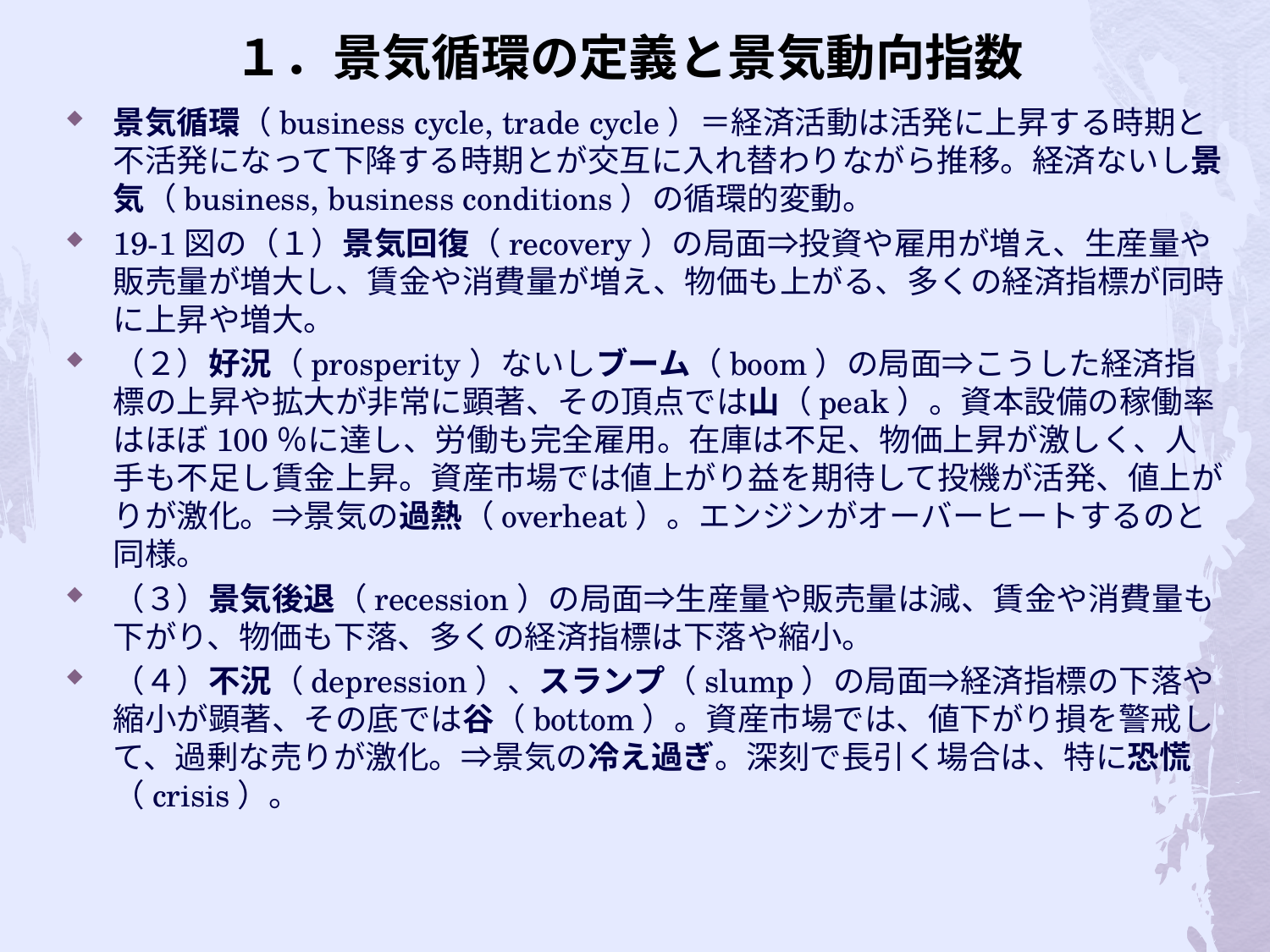

# １．景気循環の定義と景気動向指数
景気循環（business cycle, trade cycle）＝経済活動は活発に上昇する時期と不活発になって下降する時期とが交互に入れ替わりながら推移。経済ないし景気（business, business conditions）の循環的変動。
19-1図の（１）景気回復（recovery）の局面⇒投資や雇用が増え、生産量や販売量が増大し、賃金や消費量が増え、物価も上がる、多くの経済指標が同時に上昇や増大。
（２）好況（prosperity）ないしブーム（boom）の局面⇒こうした経済指標の上昇や拡大が非常に顕著、その頂点では山（peak）。資本設備の稼働率はほぼ100％に達し、労働も完全雇用。在庫は不足、物価上昇が激しく、人手も不足し賃金上昇。資産市場では値上がり益を期待して投機が活発、値上がりが激化。⇒景気の過熱（overheat）。エンジンがオーバーヒートするのと同様。
（３）景気後退（recession）の局面⇒生産量や販売量は減、賃金や消費量も下がり、物価も下落、多くの経済指標は下落や縮小。
（４）不況（depression）、スランプ（slump）の局面⇒経済指標の下落や縮小が顕著、その底では谷（bottom）。資産市場では、値下がり損を警戒して、過剰な売りが激化。⇒景気の冷え過ぎ。深刻で長引く場合は、特に恐慌（crisis）。